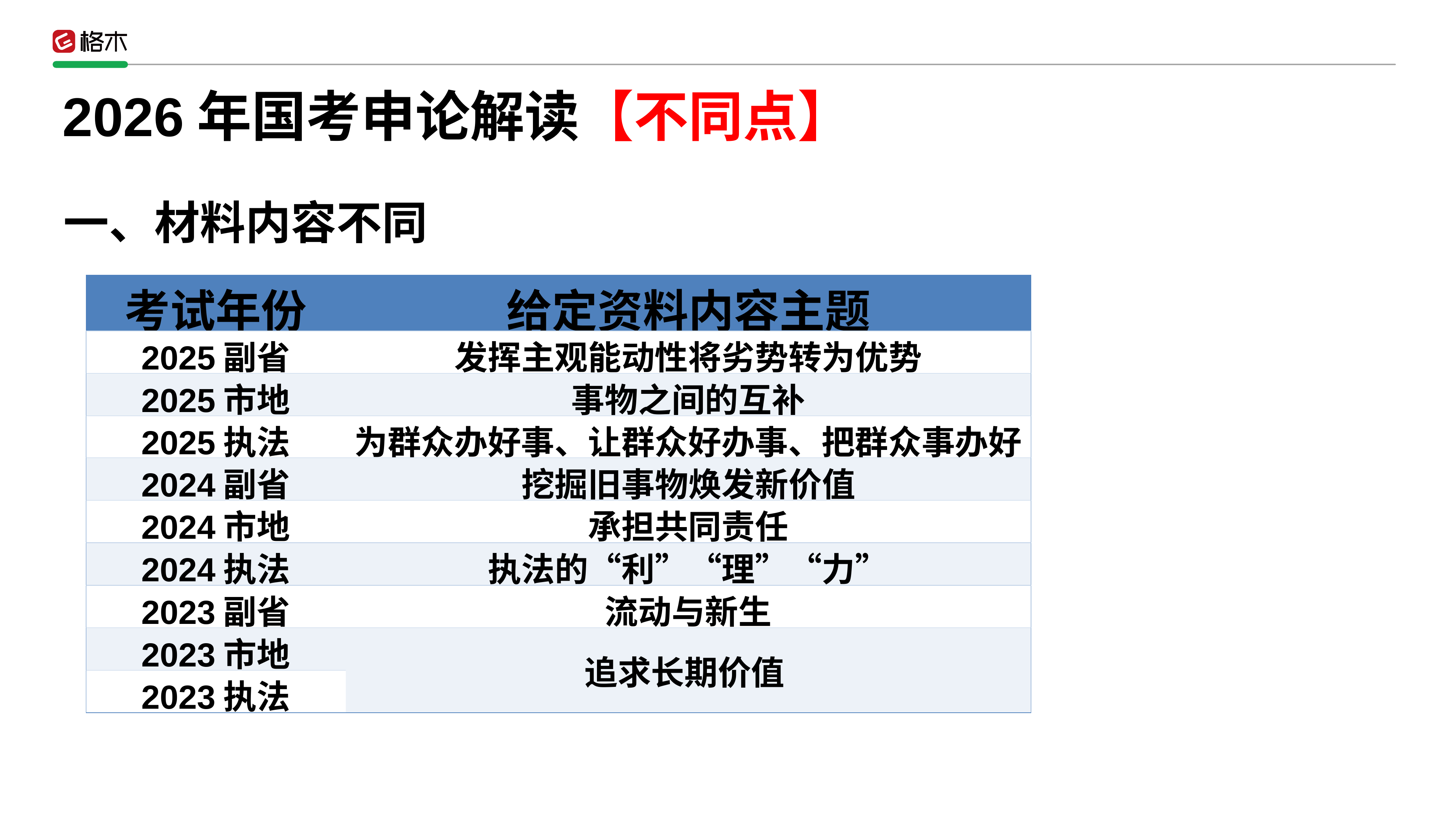

2026年国考申论解读【不同点】
一、材料内容不同

| 考试年份 | 给定资料内容主题 |
| --- | --- |
| 2025副省 | 发挥主观能动性将劣势转为优势 |
| 2025市地 | 事物之间的互补 |
| 2025执法 | 为群众办好事、让群众好办事、把群众事办好 |
| 2024副省 | 挖掘旧事物焕发新价值 |
| 2024市地 | 承担共同责任 |
| 2024执法 | 执法的“利”“理”“力” |
| 2023副省 | 流动与新生 |
| 2023市地 | 追求长期价值 |
| 2023执法 |  |